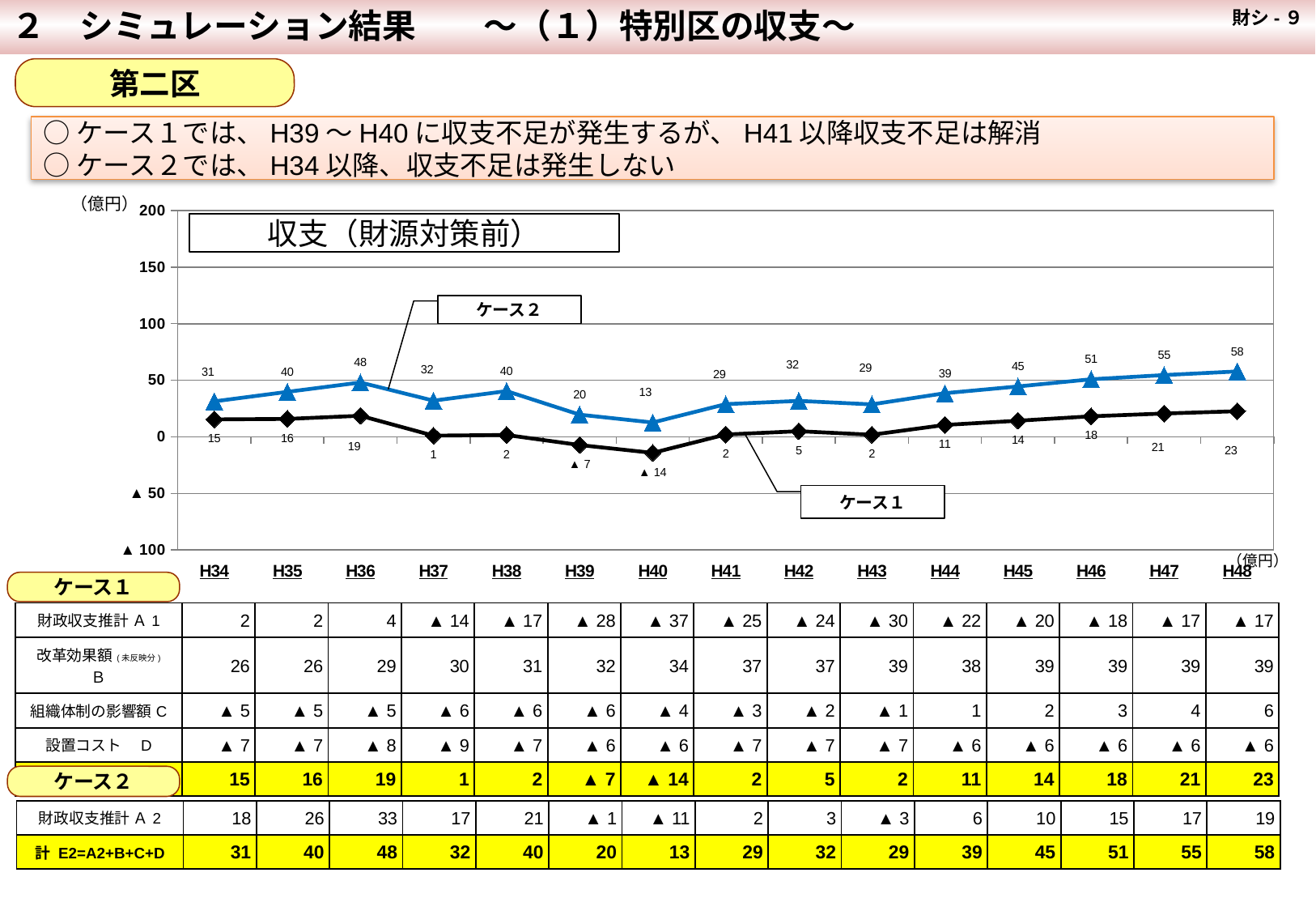

２　シミュレーション結果　　～（１）特別区の収支～
 財シ-９
第二区
○ケース１では、H39～H40に収支不足が発生するが、H41以降収支不足は解消
○ケース２では、H34以降、収支不足は発生しない

### Chart

| Category | 計 E=A'+B+C+D | 計 E=A+B+C+D |
|---|---|---|
| H34 | 31.33435612436087 | 15.419376124360877 |
| H35 | 39.733608042949896 | 15.835348042949903 |
| H36 | 48.04303622961411 | 18.595686229614124 |
| H37 | 31.98087402169381 | 1.0251740216938172 |
| H38 | 40.433049188963246 | 1.6443991889632565 |
| H39 | 19.57631980314547 | -7.2391401968545335 |
| H40 | 12.642450521819434 | -14.173009478180571 |
| H41 | 28.863972930519164 | 2.0485129305191583 |
| H42 | 31.760153064820113 | 4.944693064820108 |
| H43 | 28.66511107928822 | 1.8496510792882157 |
| H44 | 38.534872003134964 | 10.513772003134974 |
| H45 | 44.546301686431576 | 14.22988168643159 |
| H46 | 50.898315280223066 | 18.141705280223075 |
| H47 | 54.62131120379802 | 20.596121203798035 |
| H48 | 57.83438333336311 | 22.628523333363116 |
（億円）
収支（財源対策前）
ケース２
ケース１
（億円）
ケース１
| 財政収支推計 Ａ1 | 2 | 2 | 4 | ▲ 14 | ▲ 17 | ▲ 28 | ▲ 37 | ▲ 25 | ▲ 24 | ▲ 30 | ▲ 22 | ▲ 20 | ▲ 18 | ▲ 17 | ▲ 17 |
| --- | --- | --- | --- | --- | --- | --- | --- | --- | --- | --- | --- | --- | --- | --- | --- |
| 改革効果額(未反映分) Ｂ | 26 | 26 | 29 | 30 | 31 | 32 | 34 | 37 | 37 | 39 | 38 | 39 | 39 | 39 | 39 |
| 組織体制の影響額C | ▲ 5 | ▲ 5 | ▲ 5 | ▲ 6 | ▲ 6 | ▲ 6 | ▲ 4 | ▲ 3 | ▲ 2 | ▲ 1 | 1 | 2 | 3 | 4 | 6 |
| 設置コスト　D | ▲ 7 | ▲ 7 | ▲ 8 | ▲ 9 | ▲ 7 | ▲ 6 | ▲ 6 | ▲ 7 | ▲ 7 | ▲ 7 | ▲ 6 | ▲ 6 | ▲ 6 | ▲ 6 | ▲ 6 |
| 計 E1=A1+B+C+D | 15 | 16 | 19 | 1 | 2 | ▲ 7 | ▲ 14 | 2 | 5 | 2 | 11 | 14 | 18 | 21 | 23 |
ケース２
| 財政収支推計 Ａ2 | 18 | 26 | 33 | 17 | 21 | ▲ 1 | ▲ 11 | 2 | 3 | ▲ 3 | 6 | 10 | 15 | 17 | 19 |
| --- | --- | --- | --- | --- | --- | --- | --- | --- | --- | --- | --- | --- | --- | --- | --- |
| 計 E2=A2+B+C+D | 31 | 40 | 48 | 32 | 40 | 20 | 13 | 29 | 32 | 29 | 39 | 45 | 51 | 55 | 58 |